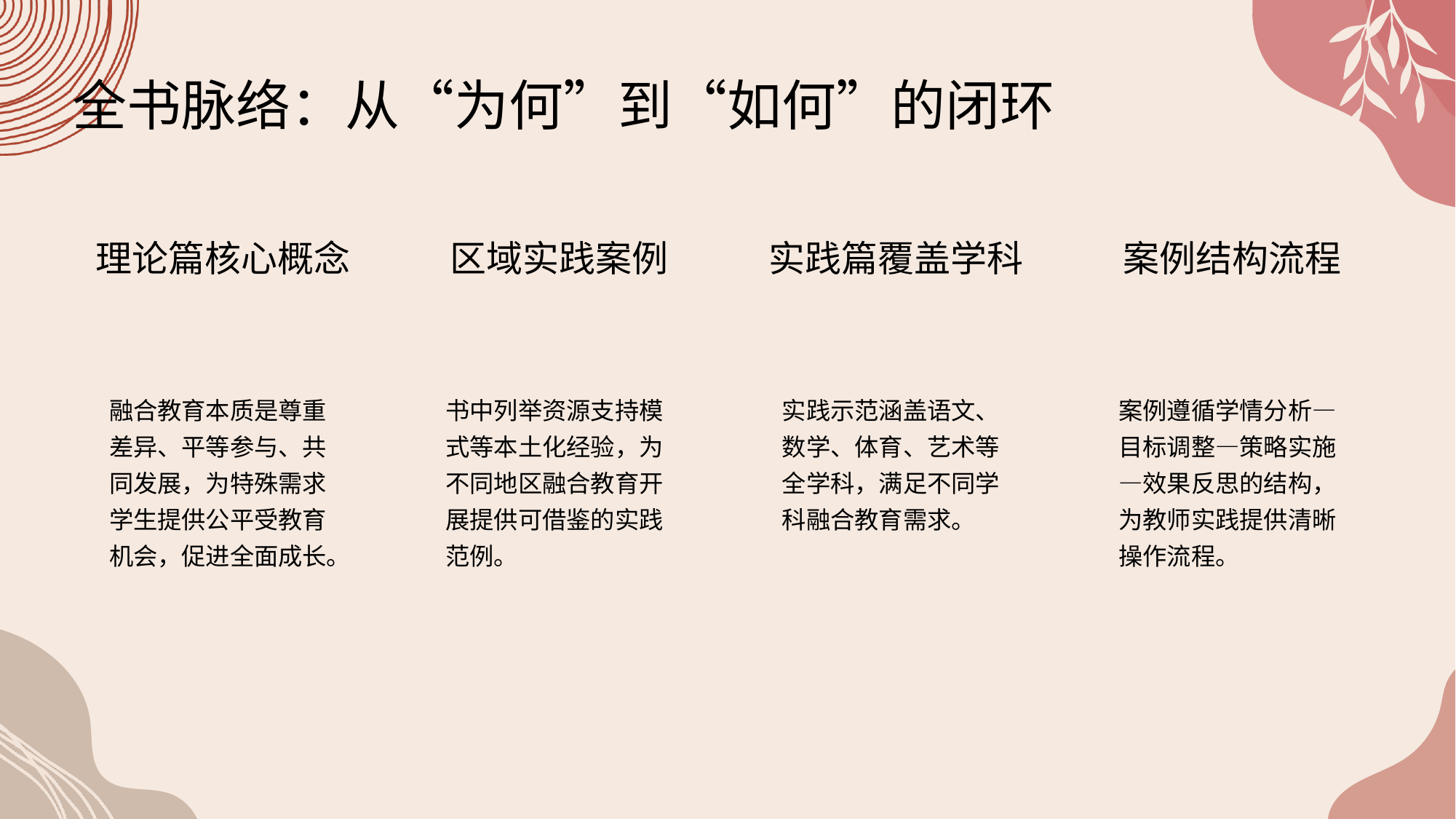

全书脉络：从“为何”到“如何”的闭环
理论篇核心概念
区域实践案例
实践篇覆盖学科
案例结构流程

融合教育本质是尊重差异、平等参与、共同发展，为特殊需求学生提供公平受教育机会，促进全面成长。
书中列举资源支持模式等本土化经验，为不同地区融合教育开展提供可借鉴的实践范例。
实践示范涵盖语文、数学、体育、艺术等全学科，满足不同学科融合教育需求。
案例遵循学情分析—目标调整—策略实施—效果反思的结构，为教师实践提供清晰操作流程。